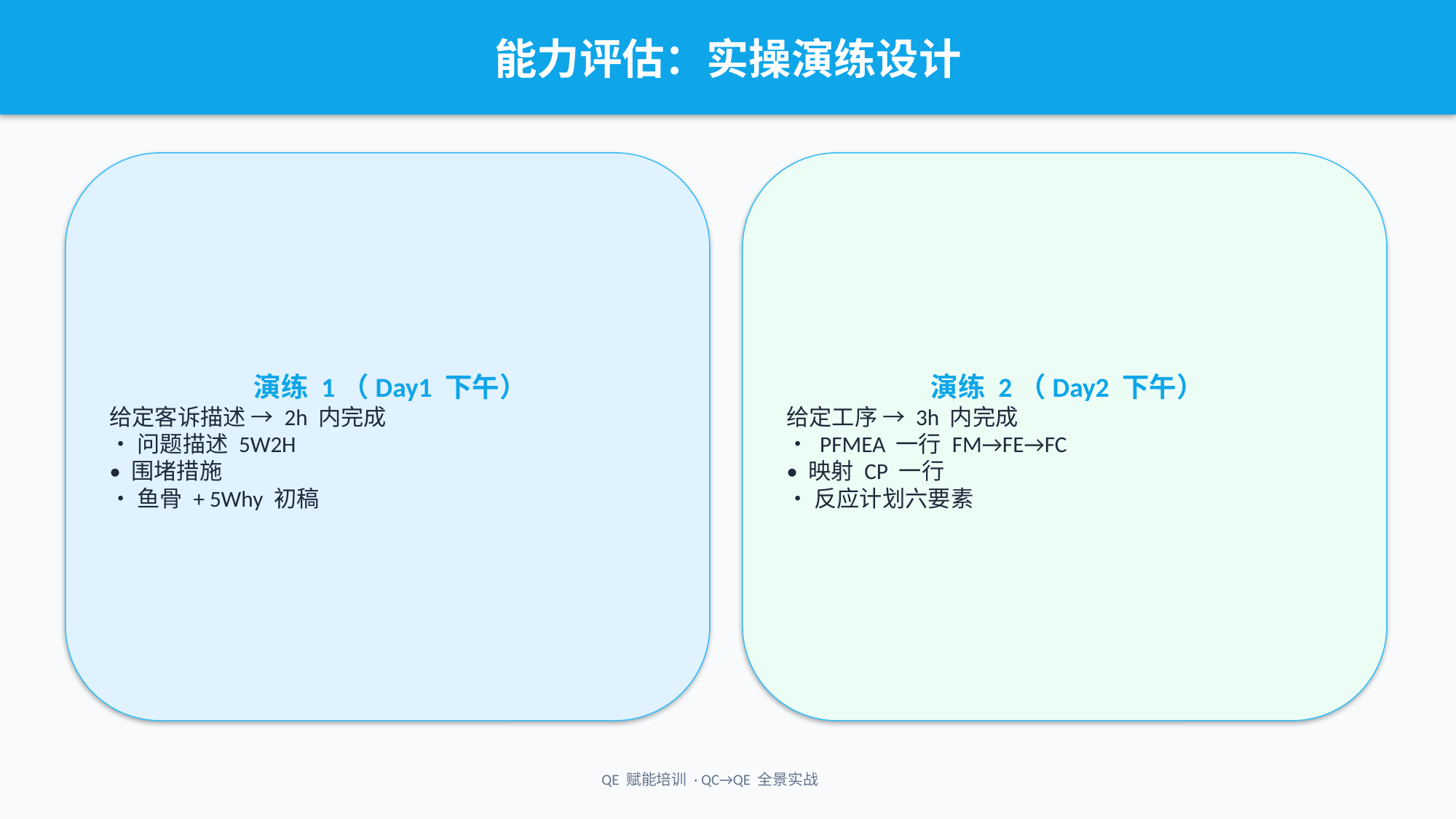

能力评估：实操演练设计
演练 1（Day1 下午）
给定客诉描述 → 2h 内完成
• 问题描述 5W2H
• 围堵措施
• 鱼骨 + 5Why 初稿
演练 2（Day2 下午）
给定工序 → 3h 内完成
• PFMEA 一行 FM→FE→FC
• 映射 CP 一行
• 反应计划六要素
QE 赋能培训 · QC→QE 全景实战